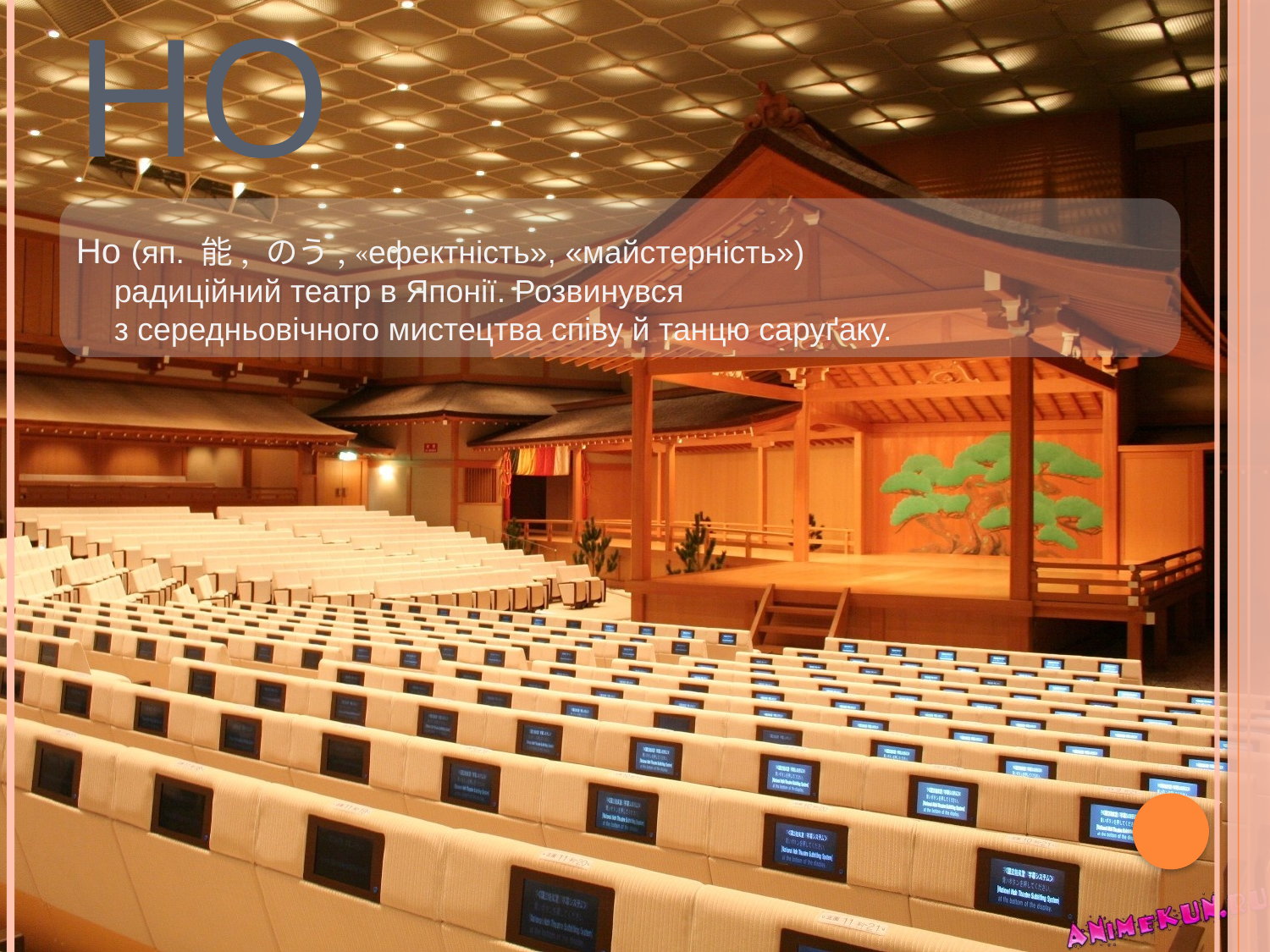

# HO

Но (яп. 能, のう, «ефектність», «майстерність»)  радиційний театр в Японії. Розвинувся з середньовічного мистецтва співу й танцю саруґаку.